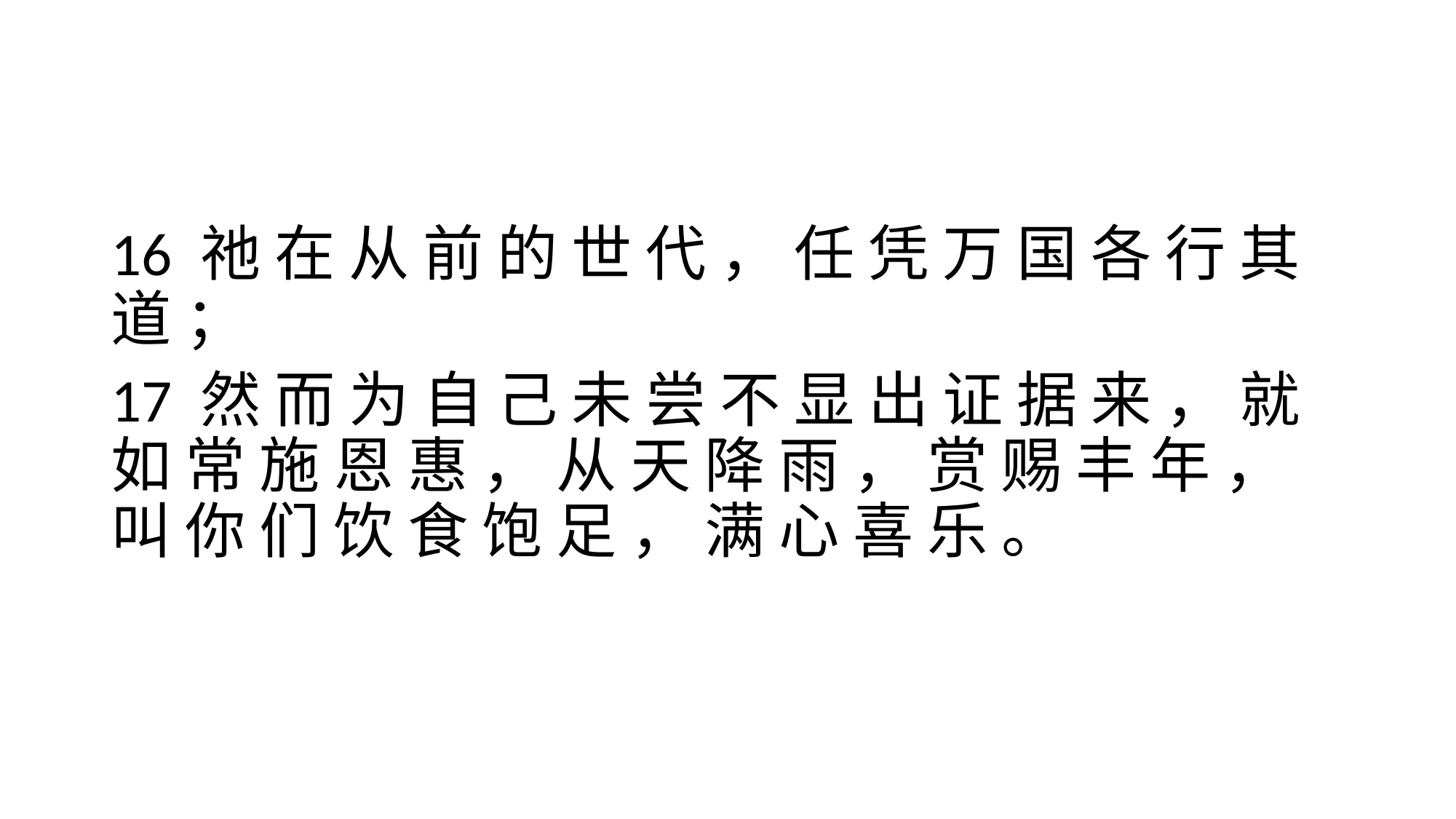

#
16 祂 在 从 前 的 世 代 ， 任 凭 万 国 各 行 其 道 ；
17 然 而 为 自 己 未 尝 不 显 出 证 据 来 ， 就 如 常 施 恩 惠 ， 从 天 降 雨 ， 赏 赐 丰 年 ， 叫 你 们 饮 食 饱 足 ， 满 心 喜 乐 。